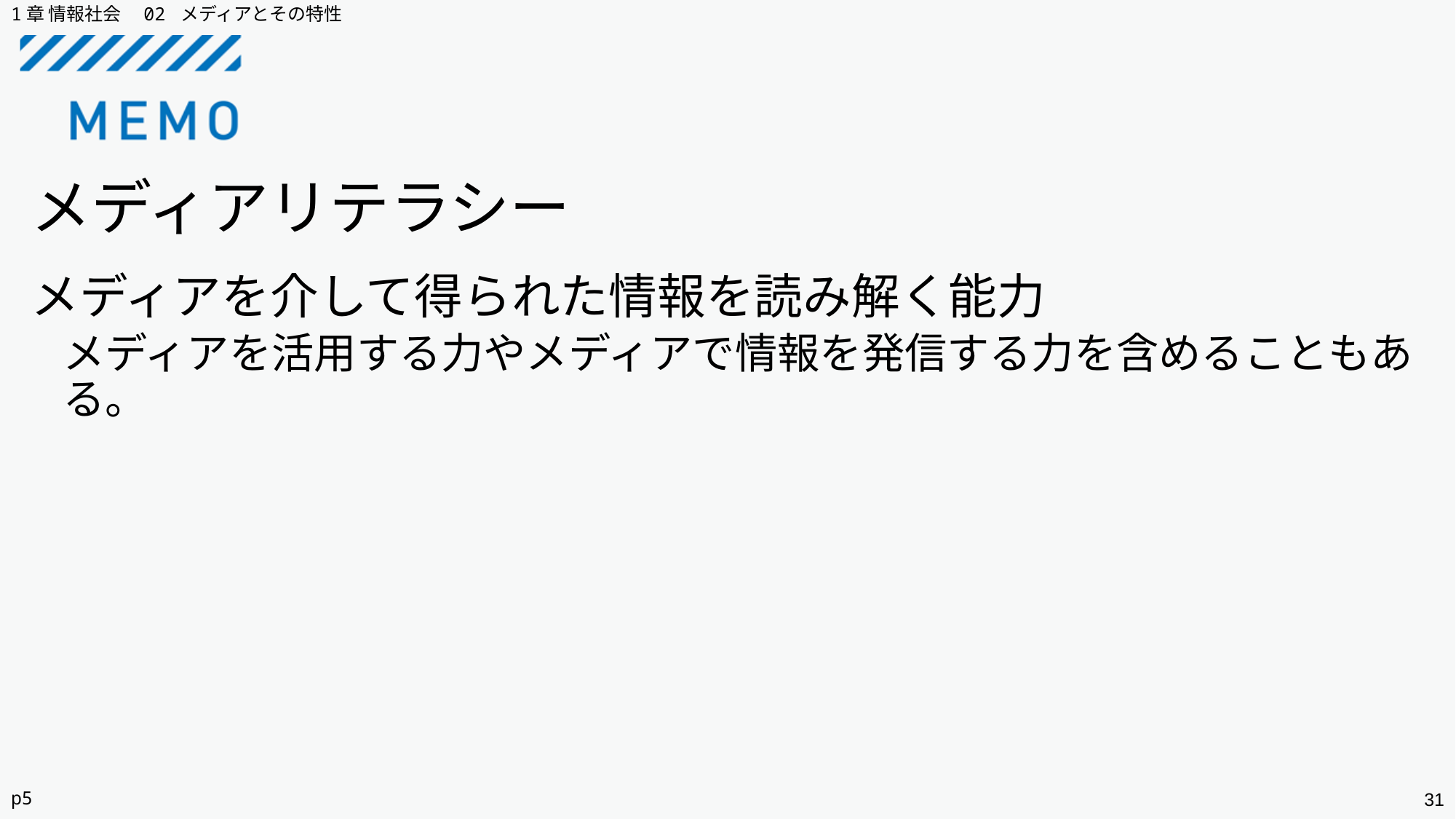

1章 情報社会　02 メディアとその特性

メディアリテラシー
メディアを介して得られた情報を読み解く能力
メディアを活用する力やメディアで情報を発信する力を含めることもある。

p5
31